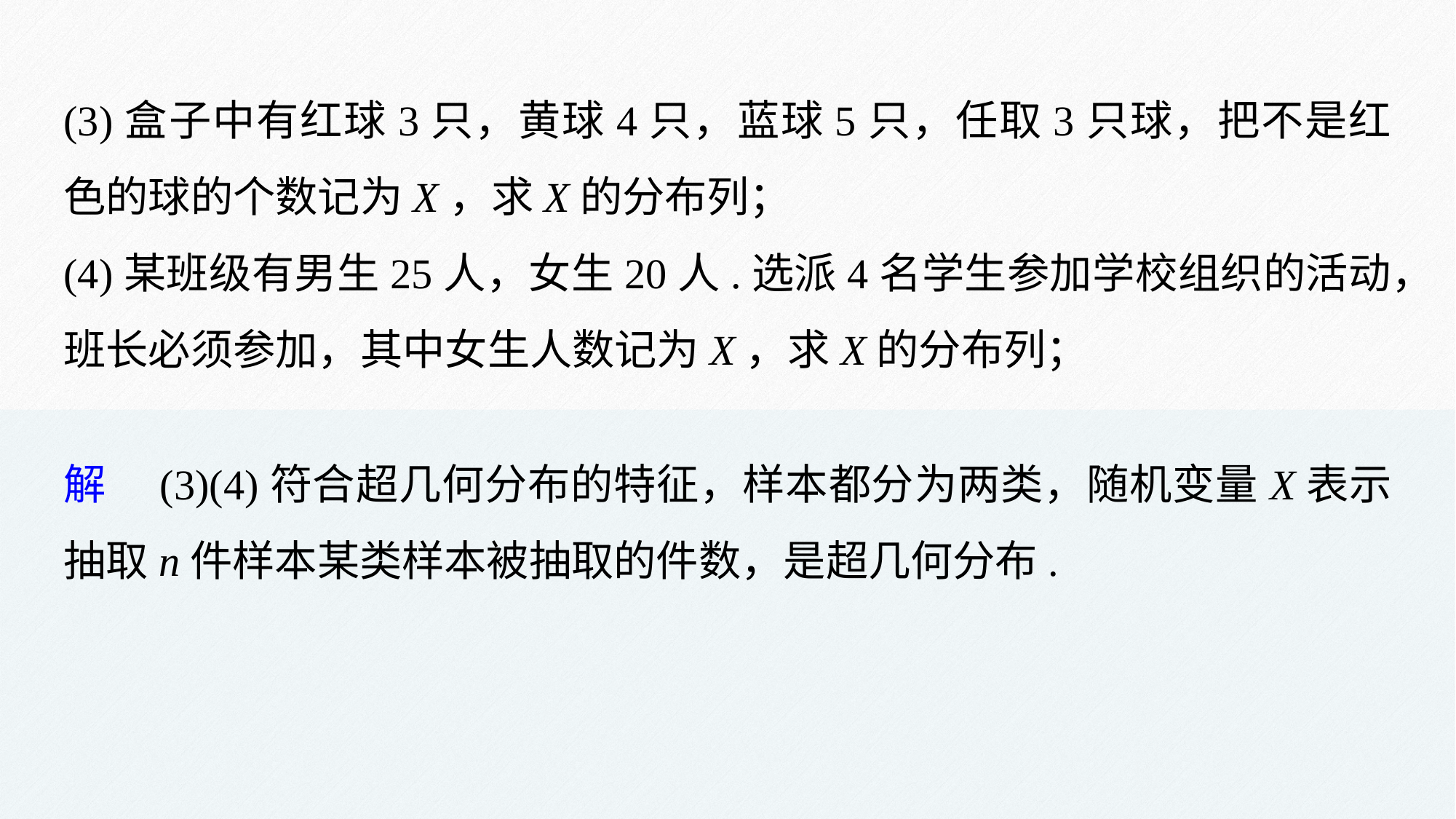

(3)盒子中有红球3只，黄球4只，蓝球5只，任取3只球，把不是红色的球的个数记为X，求X的分布列；
(4)某班级有男生25人，女生20人.选派4名学生参加学校组织的活动，班长必须参加，其中女生人数记为X，求X的分布列；
解　(3)(4)符合超几何分布的特征，样本都分为两类，随机变量X表示抽取n件样本某类样本被抽取的件数，是超几何分布.